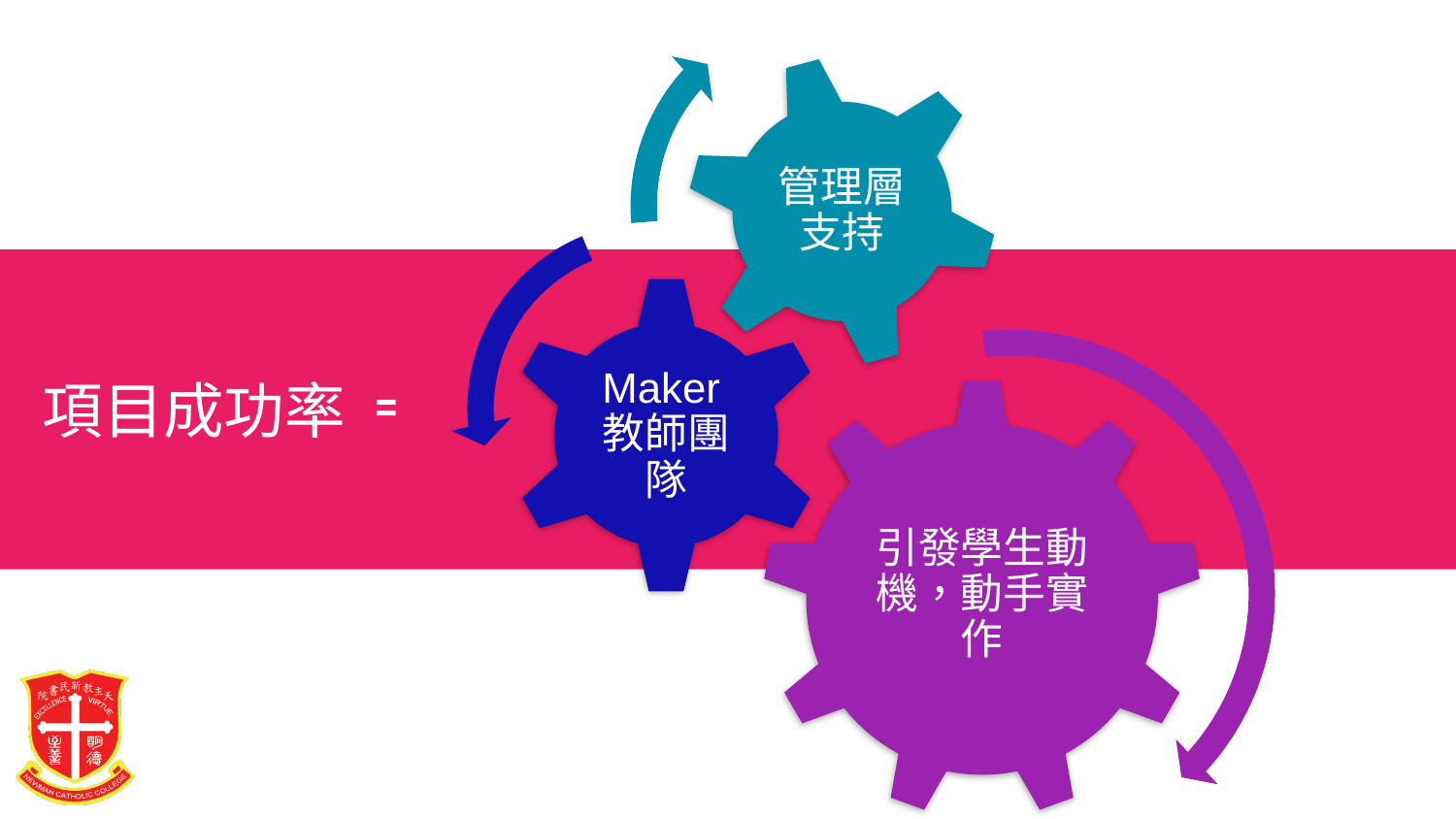

管理層支持

Maker教師團隊

引發學生動 機，動手實作
# 項目成功率 =